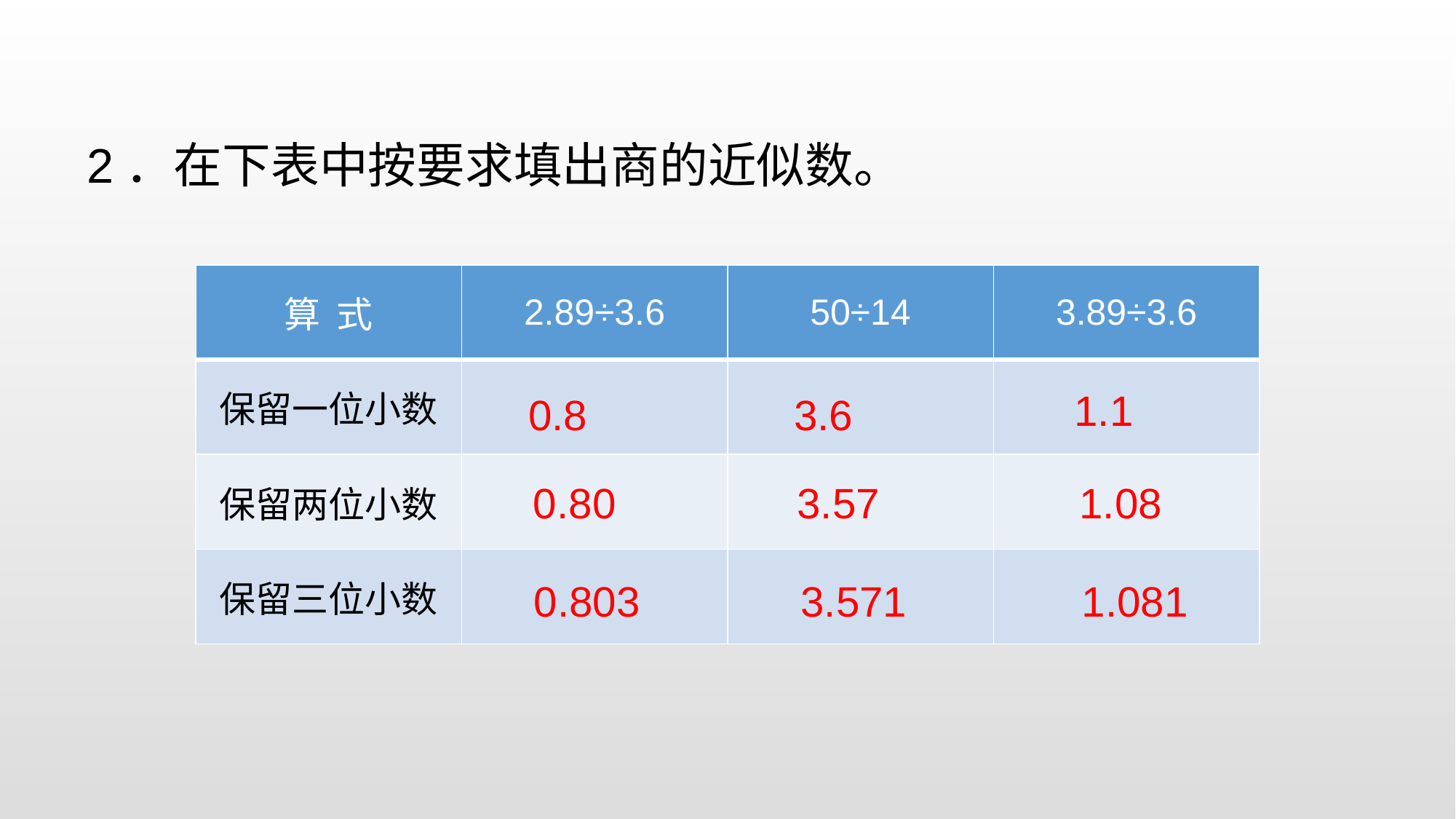

2．在下表中按要求填出商的近似数。
| 算 式 | 2.89÷3.6 | 50÷14 | 3.89÷3.6 |
| --- | --- | --- | --- |
| 保留一位小数 |  |  |  |
| 保留两位小数 |  |  |  |
| 保留三位小数 |  |  |  |
1.1
3.6
0.8
0.80
3.57
1.08
0.803
3.571
1.081